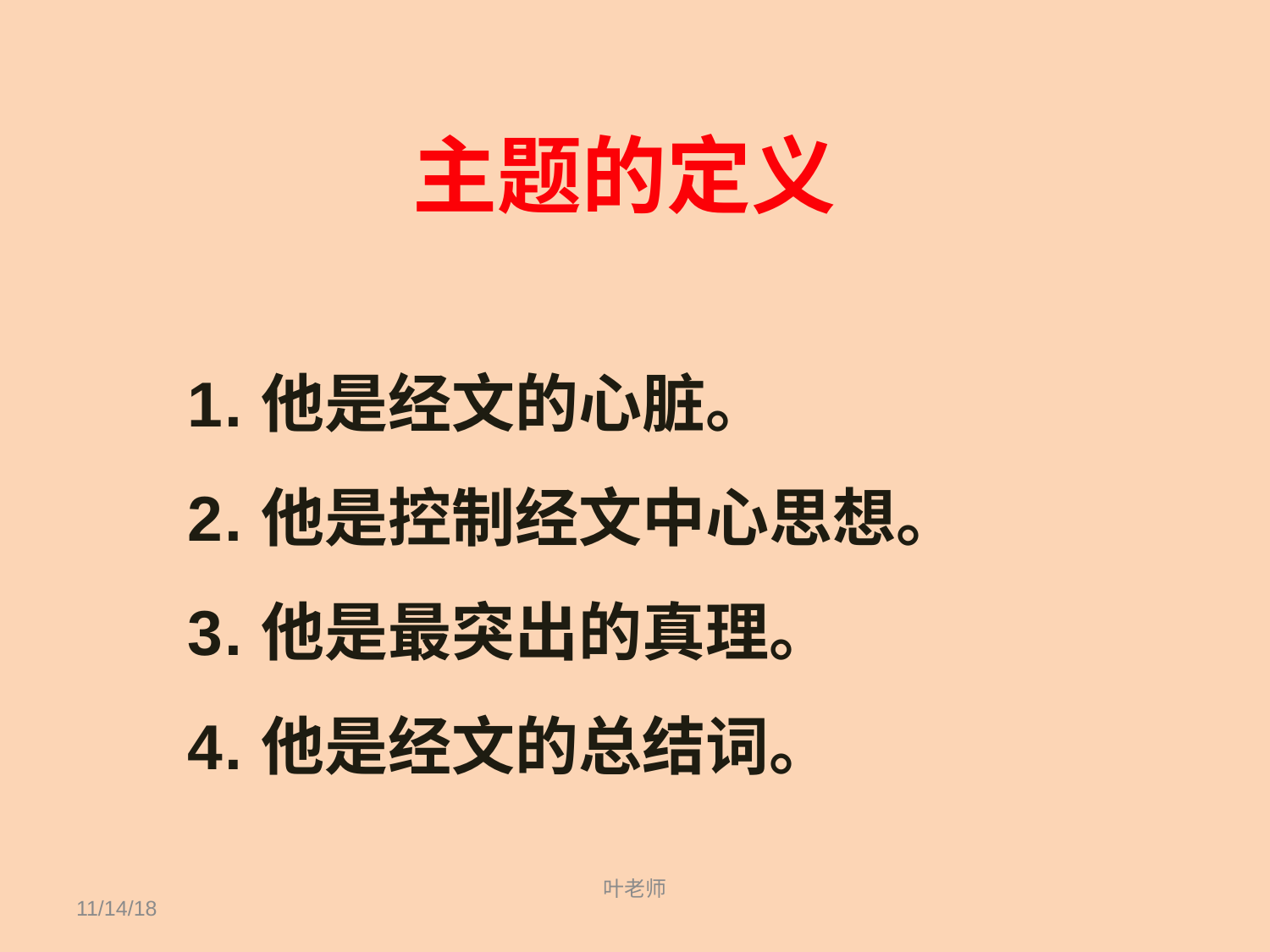

主题的定义

他是经文的心脏。
他是控制经文中心思想。
他是最突出的真理。
他是经文的总结词。

叶老师
11/14/18